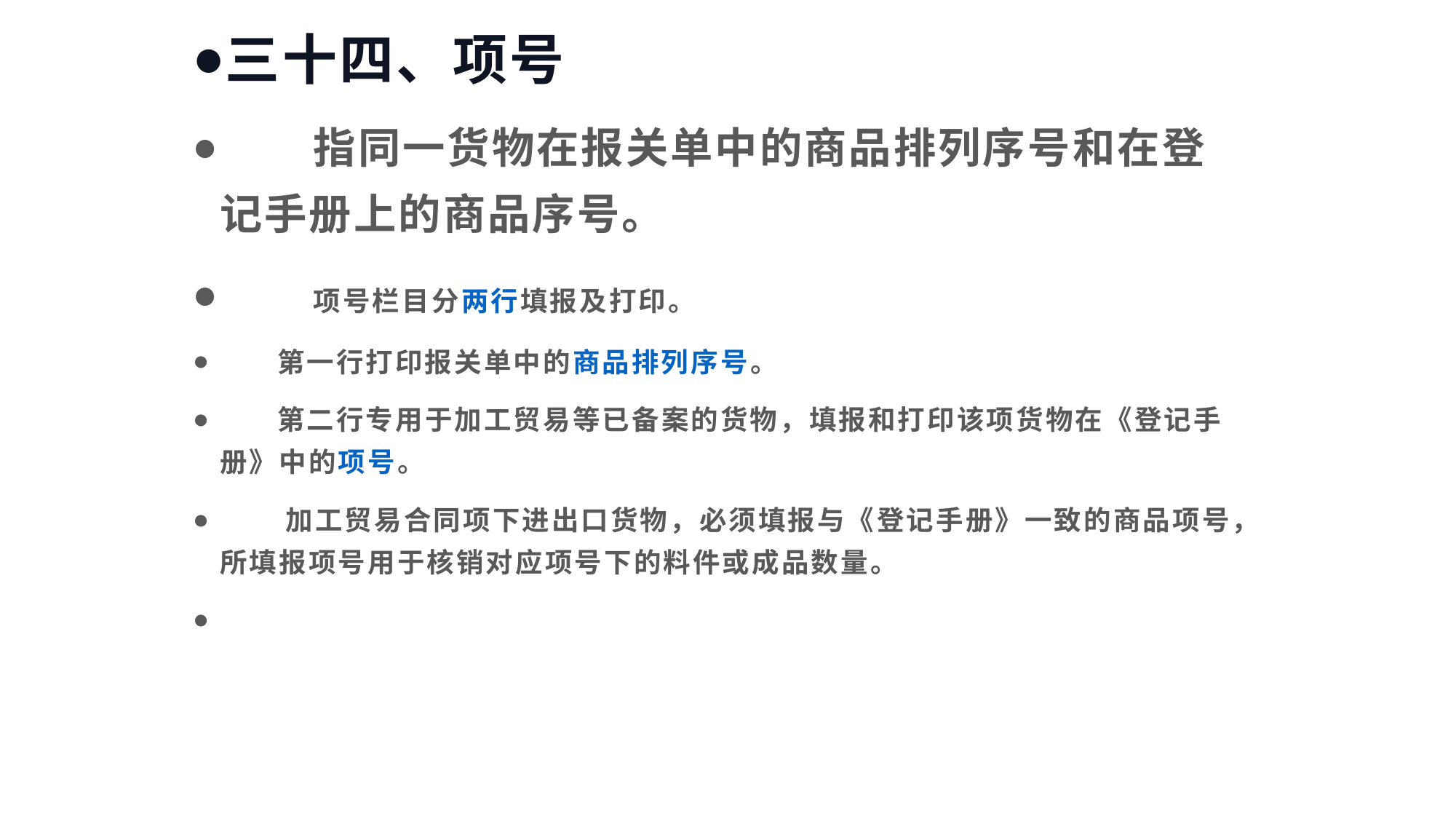

三十四、项号
       指同一货物在报关单中的商品排列序号和在登记手册上的商品序号。
       项号栏目分两行填报及打印。
      第一行打印报关单中的商品排列序号。
      第二行专用于加工贸易等已备案的货物，填报和打印该项货物在《登记手册》中的项号。
       加工贸易合同项下进出口货物，必须填报与《登记手册》一致的商品项号，所填报项号用于核销对应项号下的料件或成品数量。